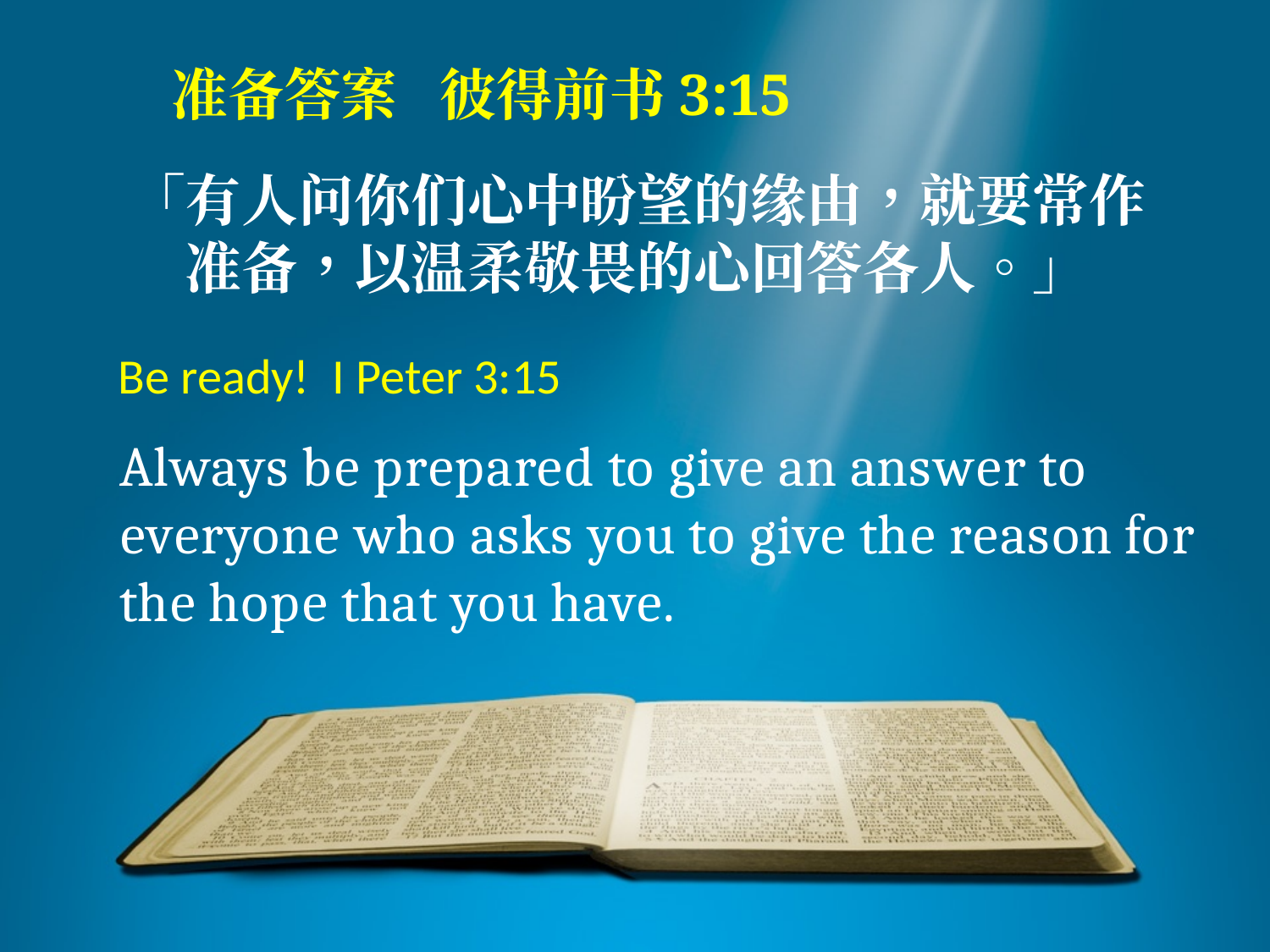

准备答案   彼得前书3:15
「有人问你们心中盼望的缘由，就要常作准备，以温柔敬畏的心回答各人。」
Be ready!  I Peter 3:15
Always be prepared to give an answer to everyone who asks you to give the reason for the hope that you have.